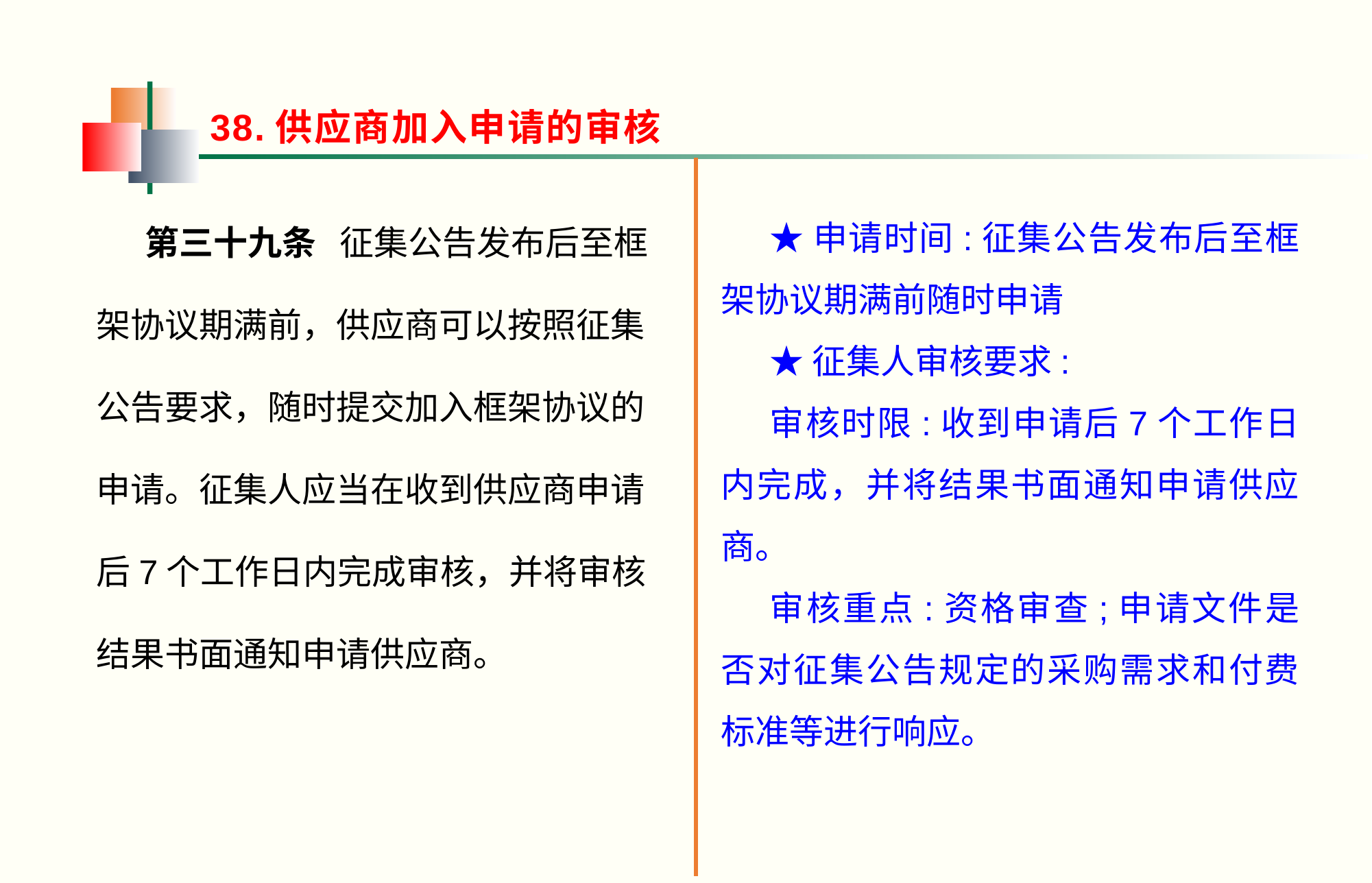

38.供应商加入申请的审核
第三十九条   征集公告发布后至框架协议期满前，供应商可以按照征集公告要求，随时提交加入框架协议的申请。征集人应当在收到供应商申请后7个工作日内完成审核，并将审核结果书面通知申请供应商。

★申请时间:征集公告发布后至框架协议期满前随时申请
★征集人审核要求:
审核时限:收到申请后7个工作日内完成，并将结果书面通知申请供应商。
审核重点:资格审查;申请文件是否对征集公告规定的采购需求和付费标准等进行响应。